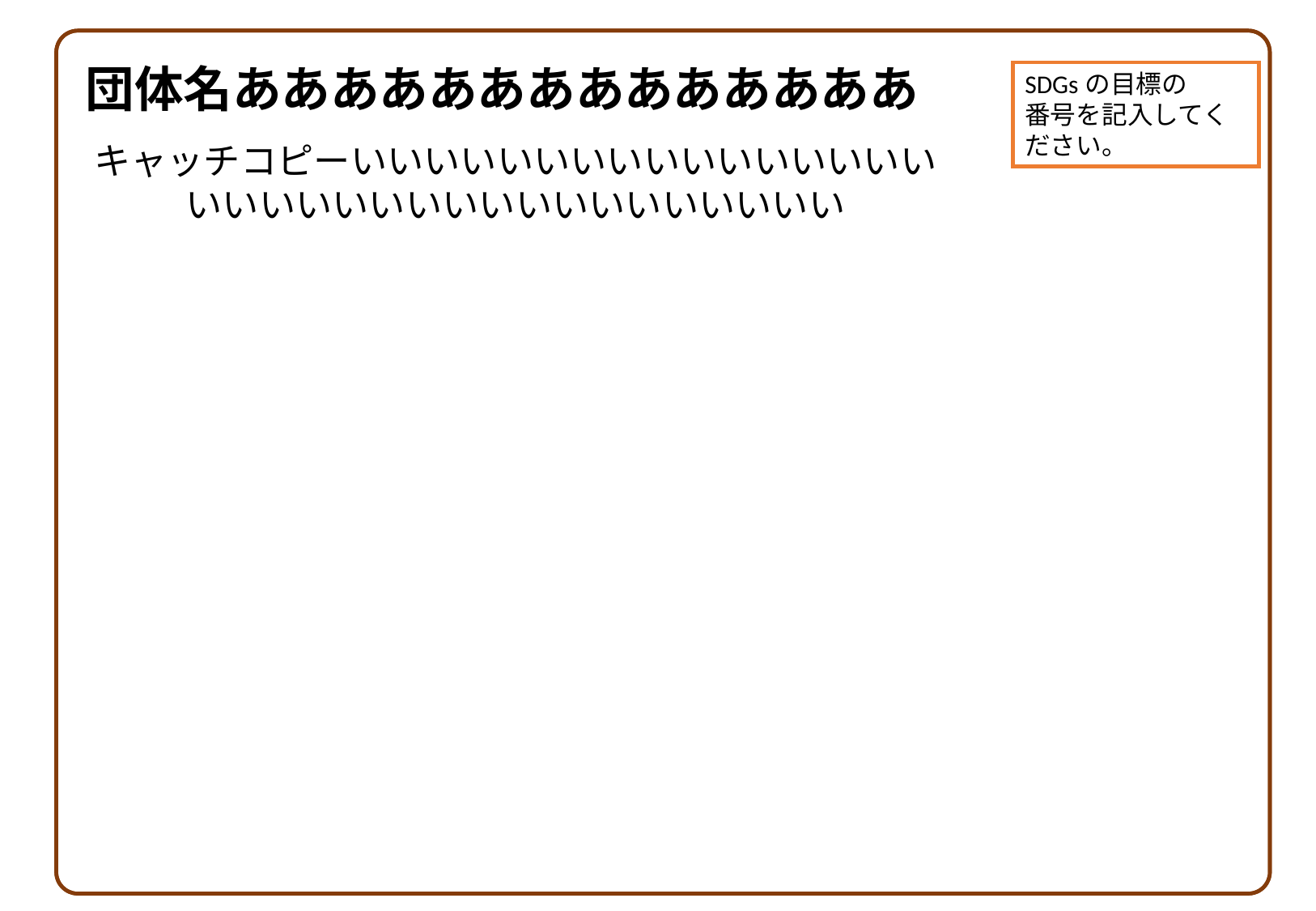

団体名ああああああああああああああ
SDGsの目標の
番号を記入してください。
キャッチコピーいいいいいいいいいいいいいいいいいいいいいいいいいいいいいいいいいい